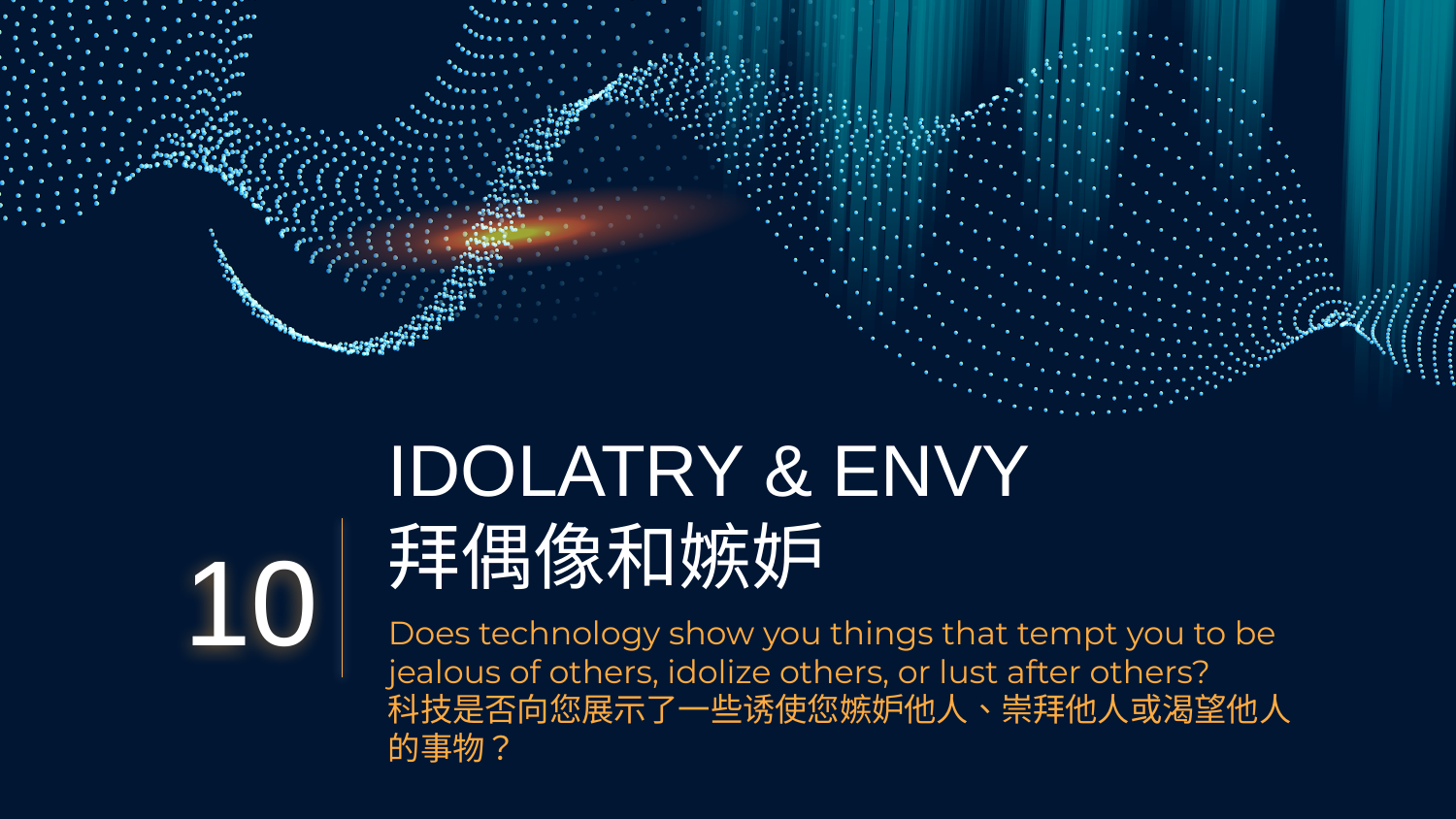

# IDOLATRY & ENVY 拜偶像和嫉妒
10
Does technology show you things that tempt you to be jealous of others, idolize others, or lust after others?
科技是否向您展示了一些诱使您嫉妒他人、崇拜他人或渴望他人的事物？